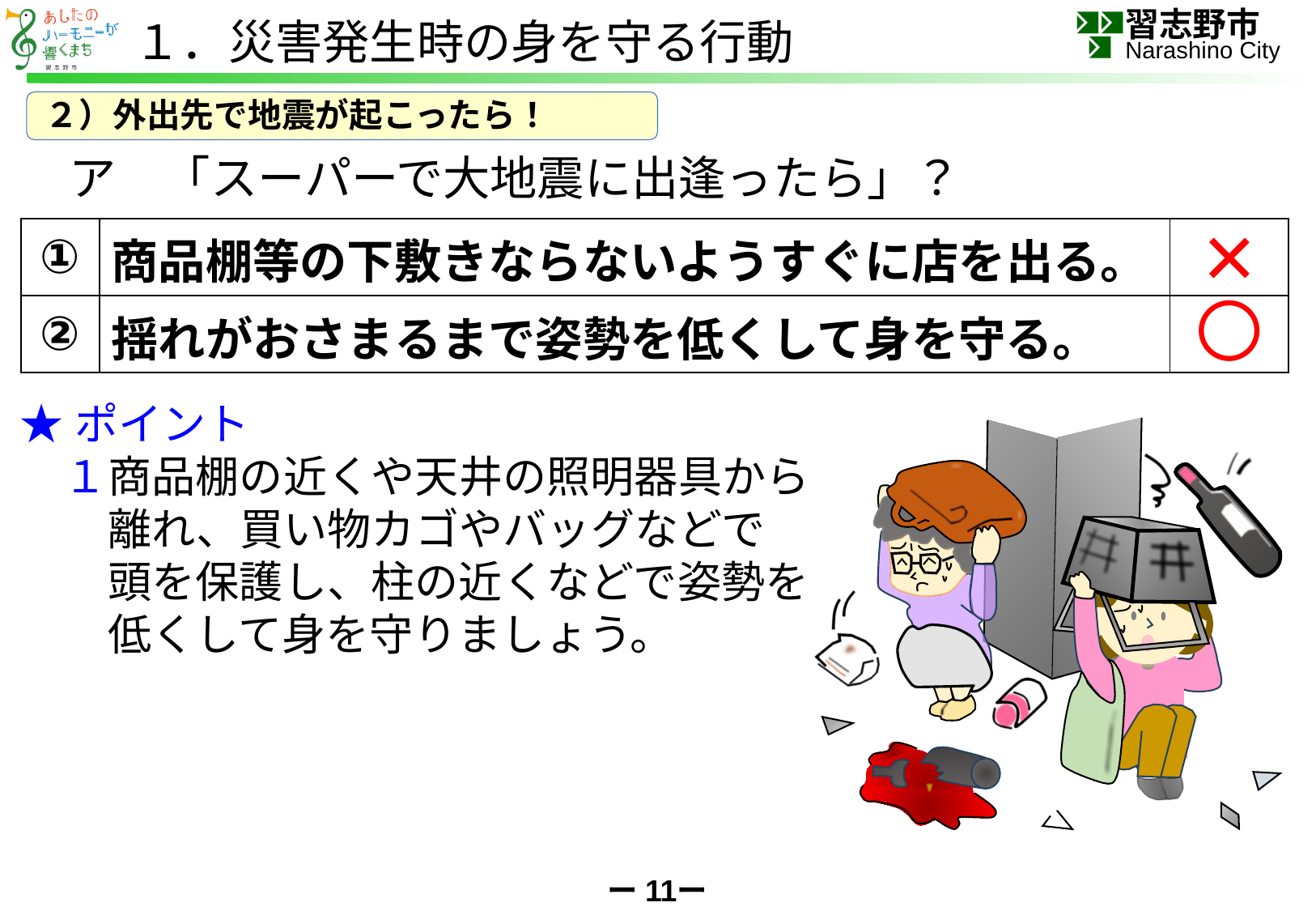

１．災害発生時の身を守る行動
２）外出先で地震が起こったら！
　ア　「スーパーで大地震に出逢ったら」？
| ① | 商品棚等の下敷きならないようすぐに店を出る。 |  |
| --- | --- | --- |
| ② | 揺れがおさまるまで姿勢を低くして身を守る。 |  |
×
〇
★ポイント
　１商品棚の近くや天井の照明器具から
　　離れ、買い物カゴやバッグなどで
　　頭を保護し、柱の近くなどで姿勢を
　　低くして身を守りましょう。

ー11ー